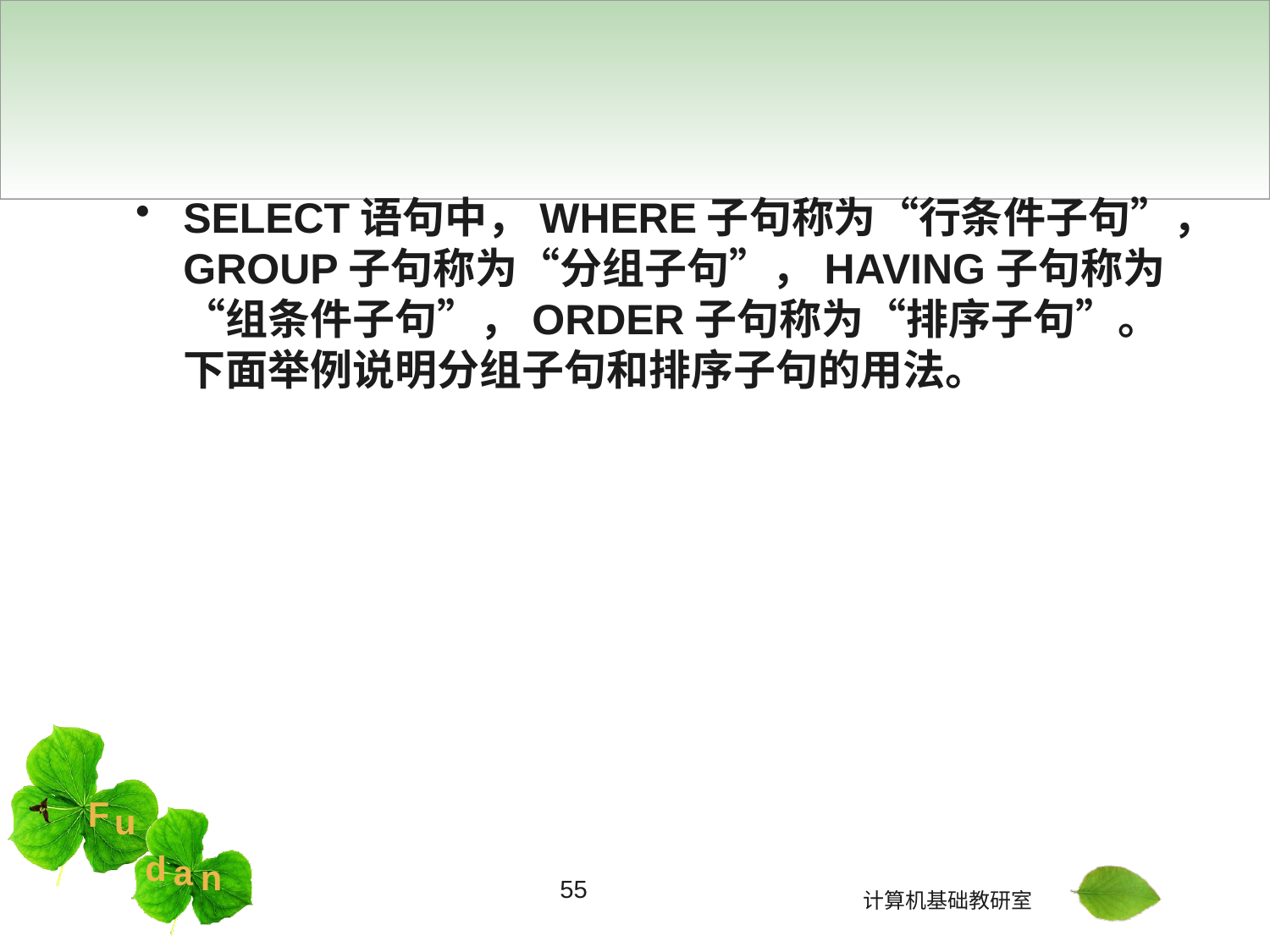

#
SELECT语句中，WHERE子句称为“行条件子句”，GROUP子句称为“分组子句”，HAVING子句称为“组条件子句”，ORDER子句称为“排序子句”。下面举例说明分组子句和排序子句的用法。

55